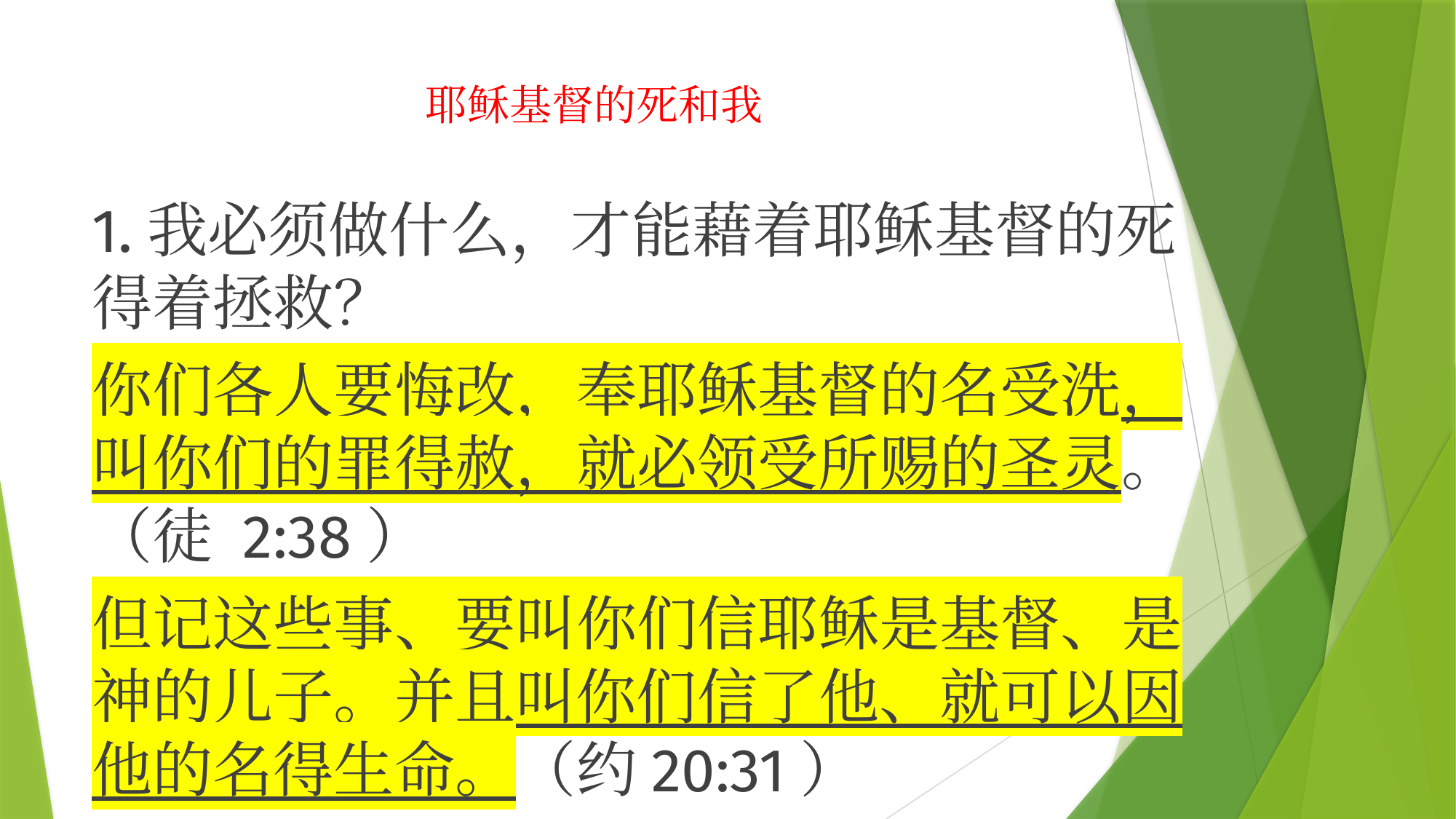

# 耶稣基督的死和我
1.我必须做什么，才能藉着耶稣基督的死得着拯救？
你们各人要悔改，奉耶稣基督的名受洗，叫你们的罪得赦，就必领受所赐的圣灵。（徒 2:38）
但记这些事、要叫你们信耶稣是基督、是神的儿子。并且叫你们信了他、就可以因他的名得生命。（约20:31）